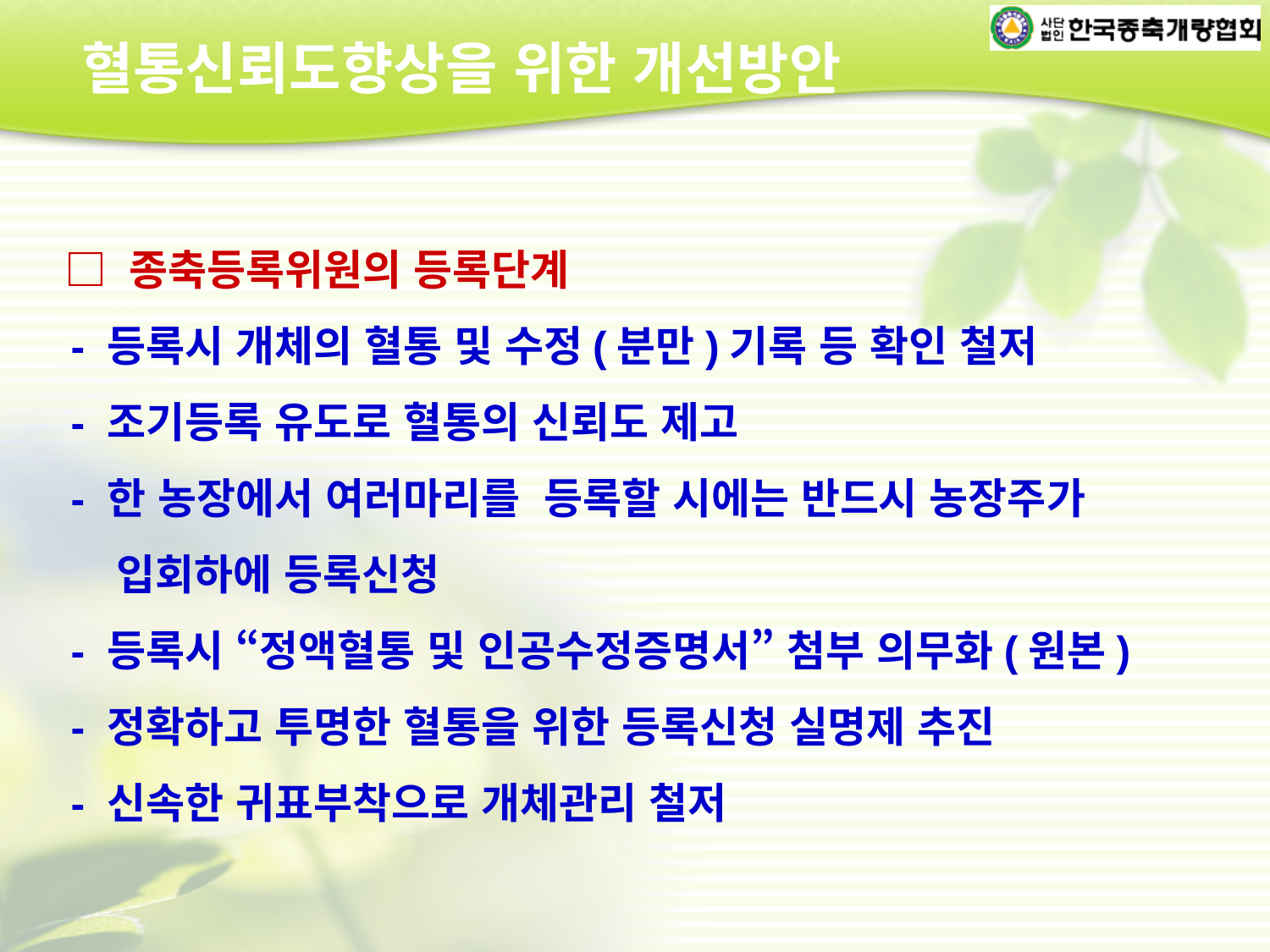

혈통신뢰도향상을 위한 개선방안
  □ 종축등록위원의 등록단계
  - 등록시 개체의 혈통 및 수정(분만)기록 등 확인 철저
  - 조기등록 유도로 혈통의 신뢰도 제고
  - 한 농장에서 여러마리를  등록할 시에는 반드시 농장주가
     입회하에 등록신청
  - 등록시 “정액혈통 및 인공수정증명서” 첨부 의무화(원본)
  - 정확하고 투명한 혈통을 위한 등록신청 실명제 추진
  - 신속한 귀표부착으로 개체관리 철저